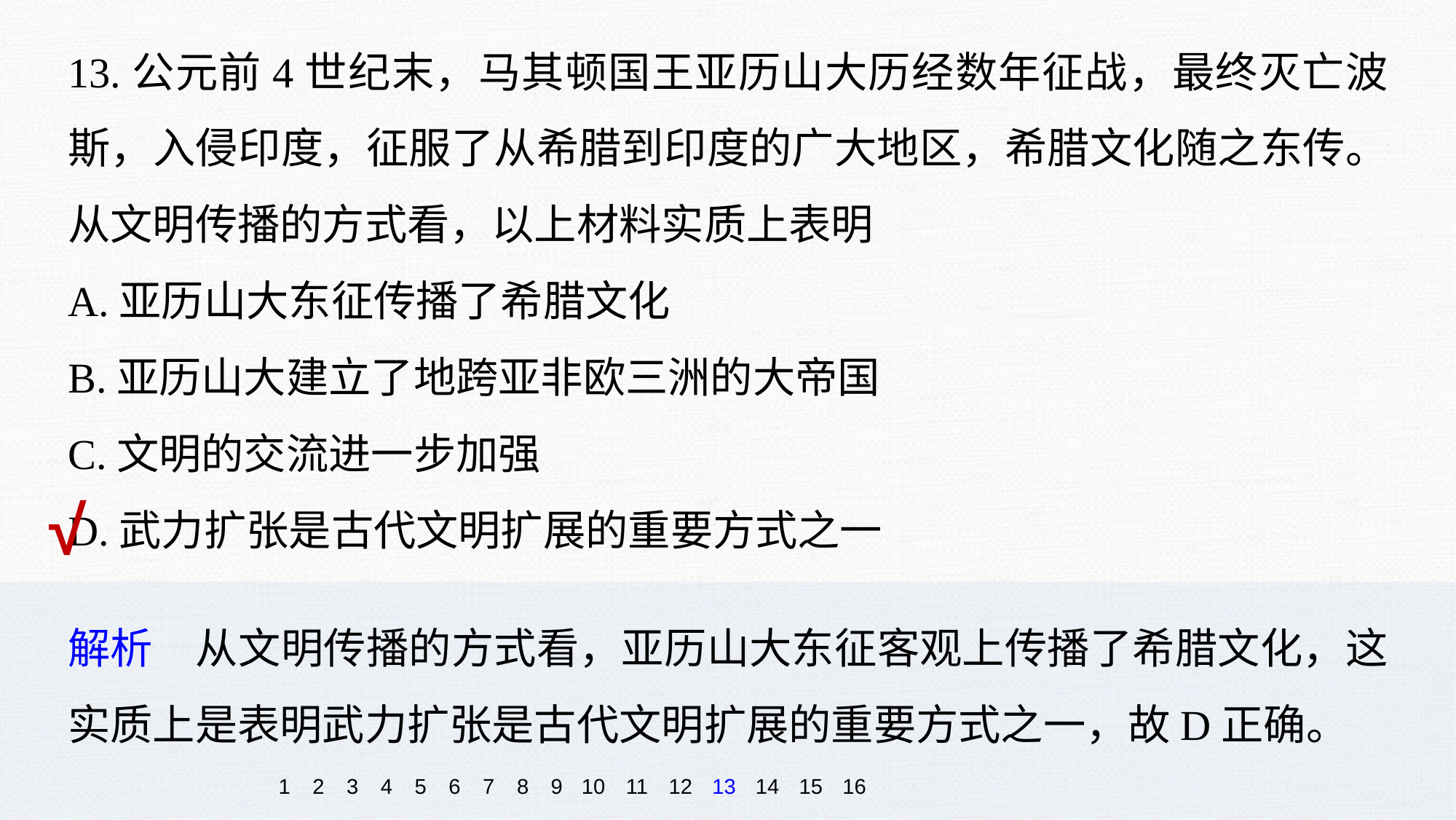

13.公元前4世纪末，马其顿国王亚历山大历经数年征战，最终灭亡波斯，入侵印度，征服了从希腊到印度的广大地区，希腊文化随之东传。从文明传播的方式看，以上材料实质上表明
A.亚历山大东征传播了希腊文化
B.亚历山大建立了地跨亚非欧三洲的大帝国
C.文明的交流进一步加强
D.武力扩张是古代文明扩展的重要方式之一
√
解析　从文明传播的方式看，亚历山大东征客观上传播了希腊文化，这实质上是表明武力扩张是古代文明扩展的重要方式之一，故D正确。
1
2
3
4
5
6
7
8
9
10
11
12
13
14
15
16